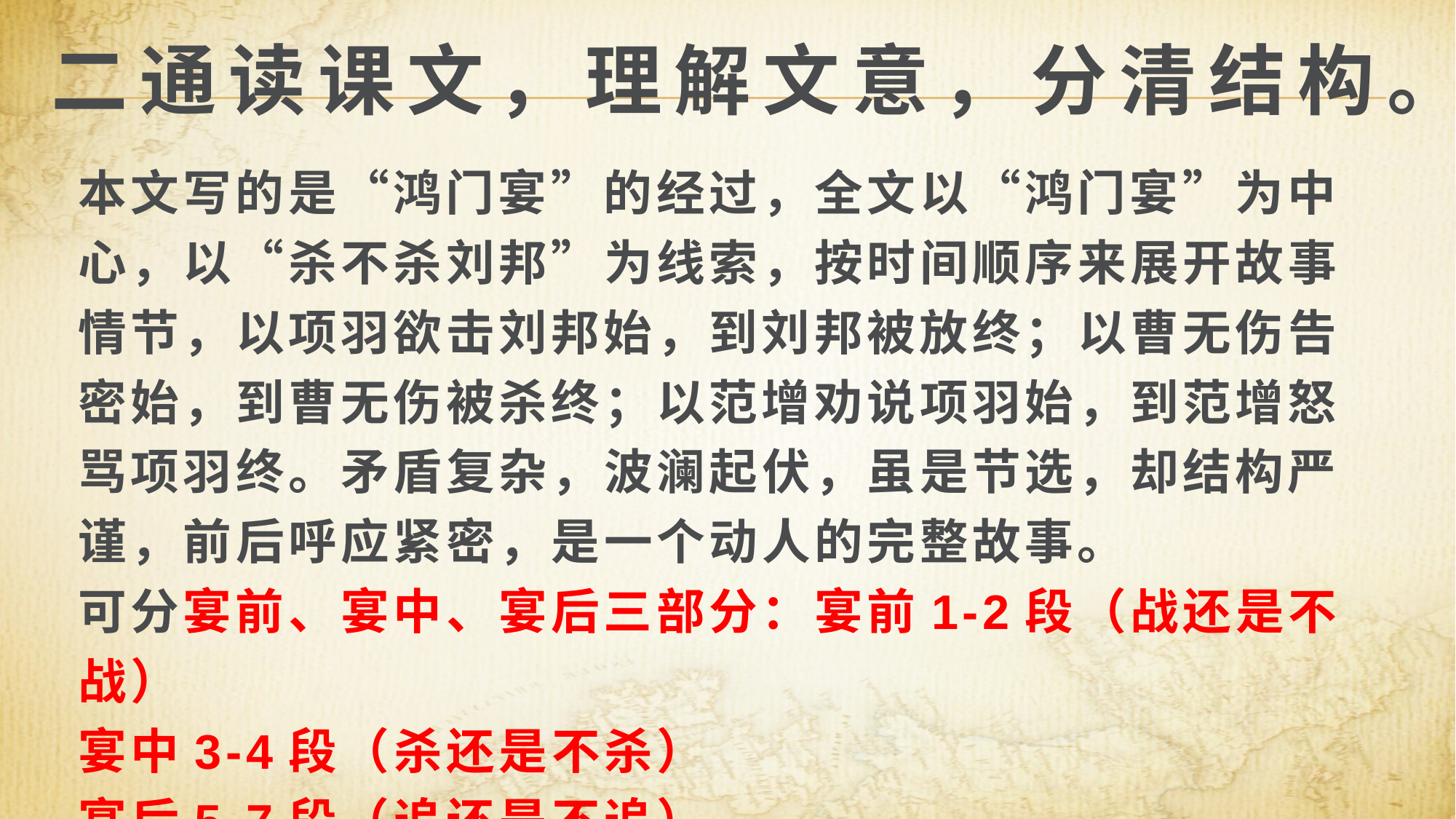

二通读课文，理解文意，分清结构。
本文写的是“鸿门宴”的经过，全文以“鸿门宴”为中心，以“杀不杀刘邦”为线索，按时间顺序来展开故事情节，以项羽欲击刘邦始，到刘邦被放终；以曹无伤告密始，到曹无伤被杀终；以范增劝说项羽始，到范增怒骂项羽终。矛盾复杂，波澜起伏，虽是节选，却结构严谨，前后呼应紧密，是一个动人的完整故事。
可分宴前、宴中、宴后三部分：宴前1-2段（战还是不战）
宴中3-4段（杀还是不杀）
宴后5-7段（追还是不追）